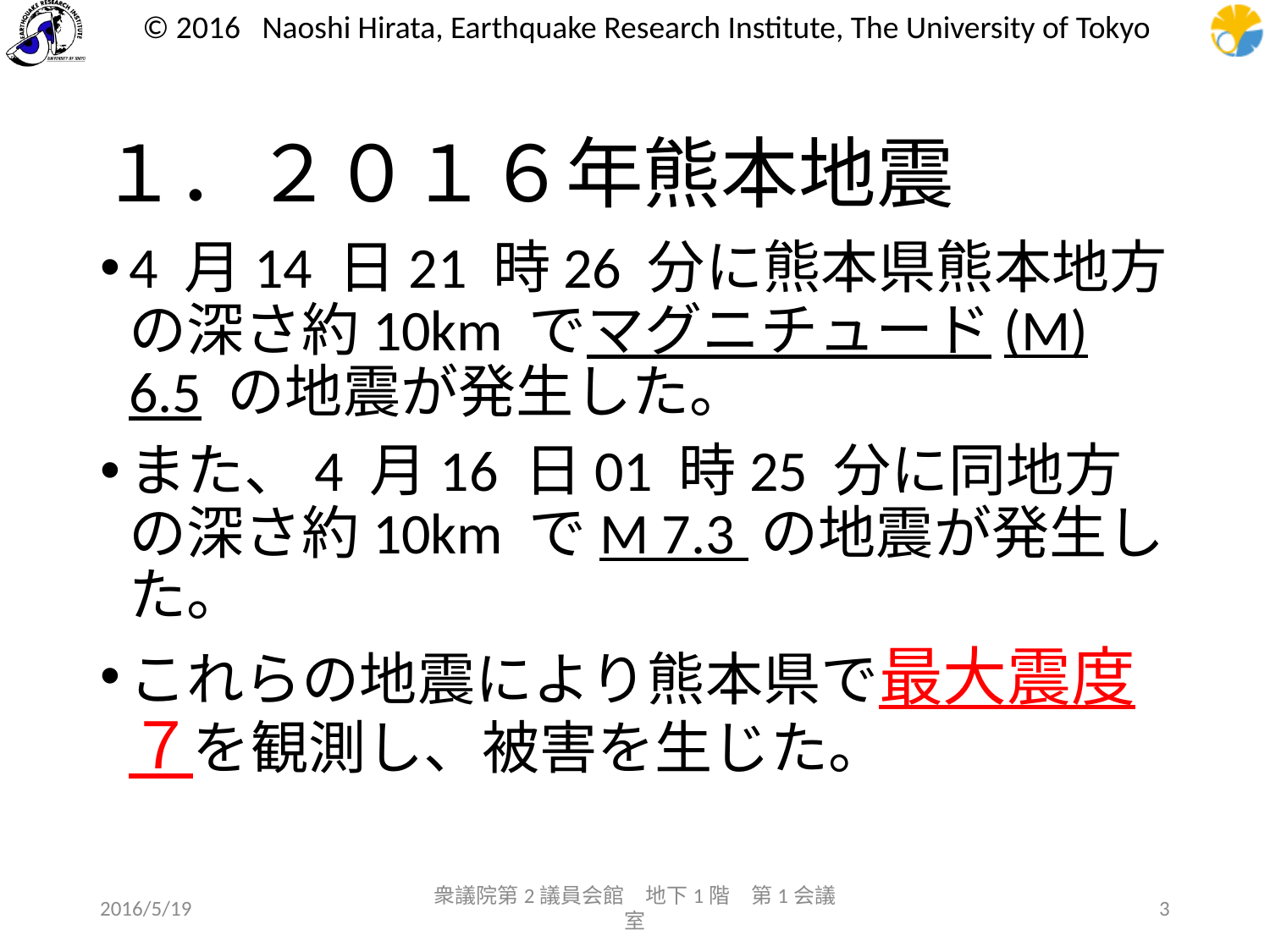

# １．２０１６年熊本地震
4 月14 日21 時26 分に熊本県熊本地方の深さ約10km でマグニチュード(M) 6.5 の地震が発生した。
また、4 月16 日01 時25 分に同地方の深さ約10km でM 7.3 の地震が発生した。
これらの地震により熊本県で最大震度７を観測し、被害を生じた。

2016/5/19
衆議院第2議員会館　地下1階　第1会議室
3